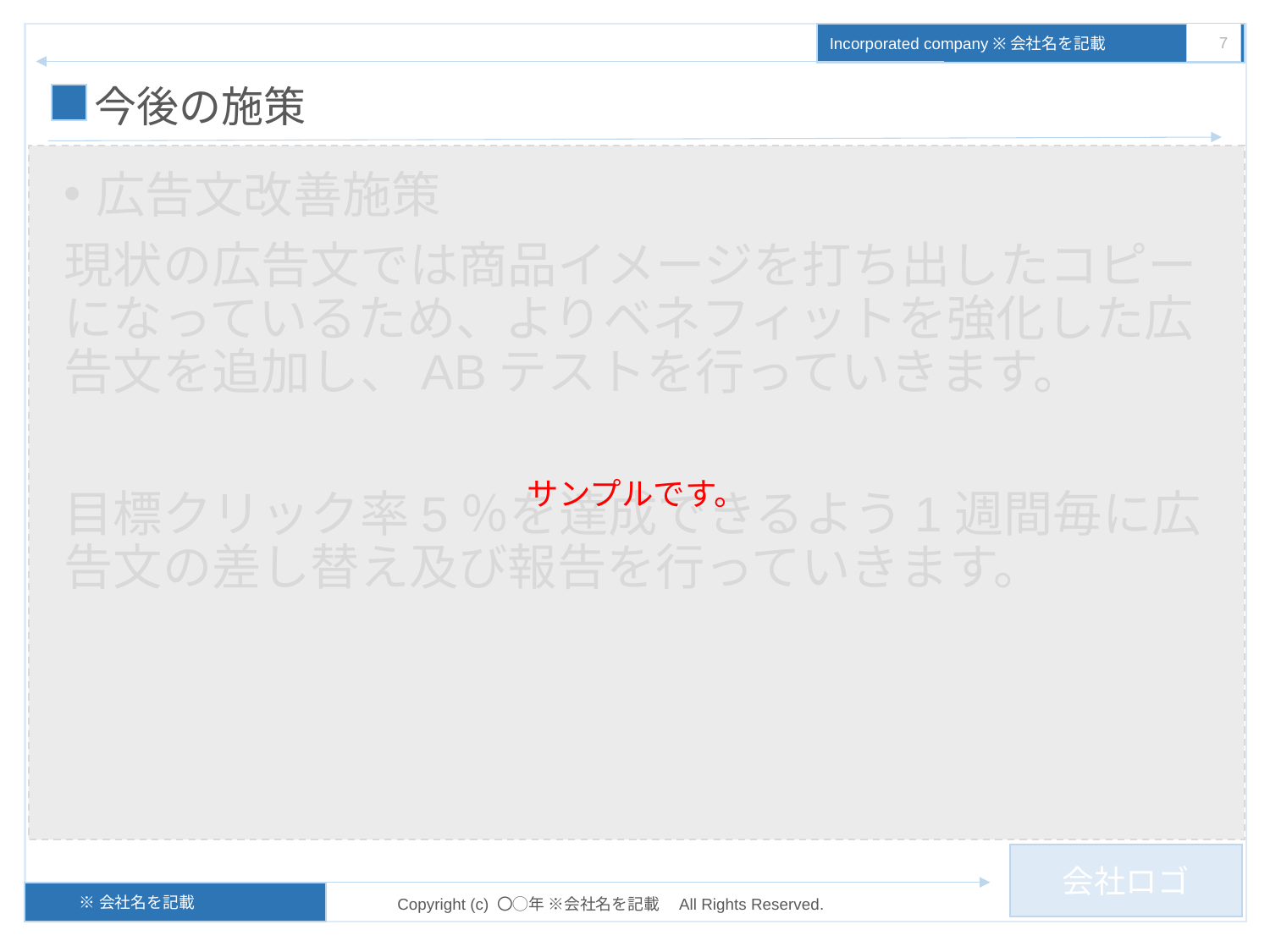

7
# 今後の施策
サンプルです。
広告文改善施策
現状の広告文では商品イメージを打ち出したコピーになっているため、よりベネフィットを強化した広告文を追加し、ABテストを行っていきます。

目標クリック率5％を達成できるよう1週間毎に広告文の差し替え及び報告を行っていきます。